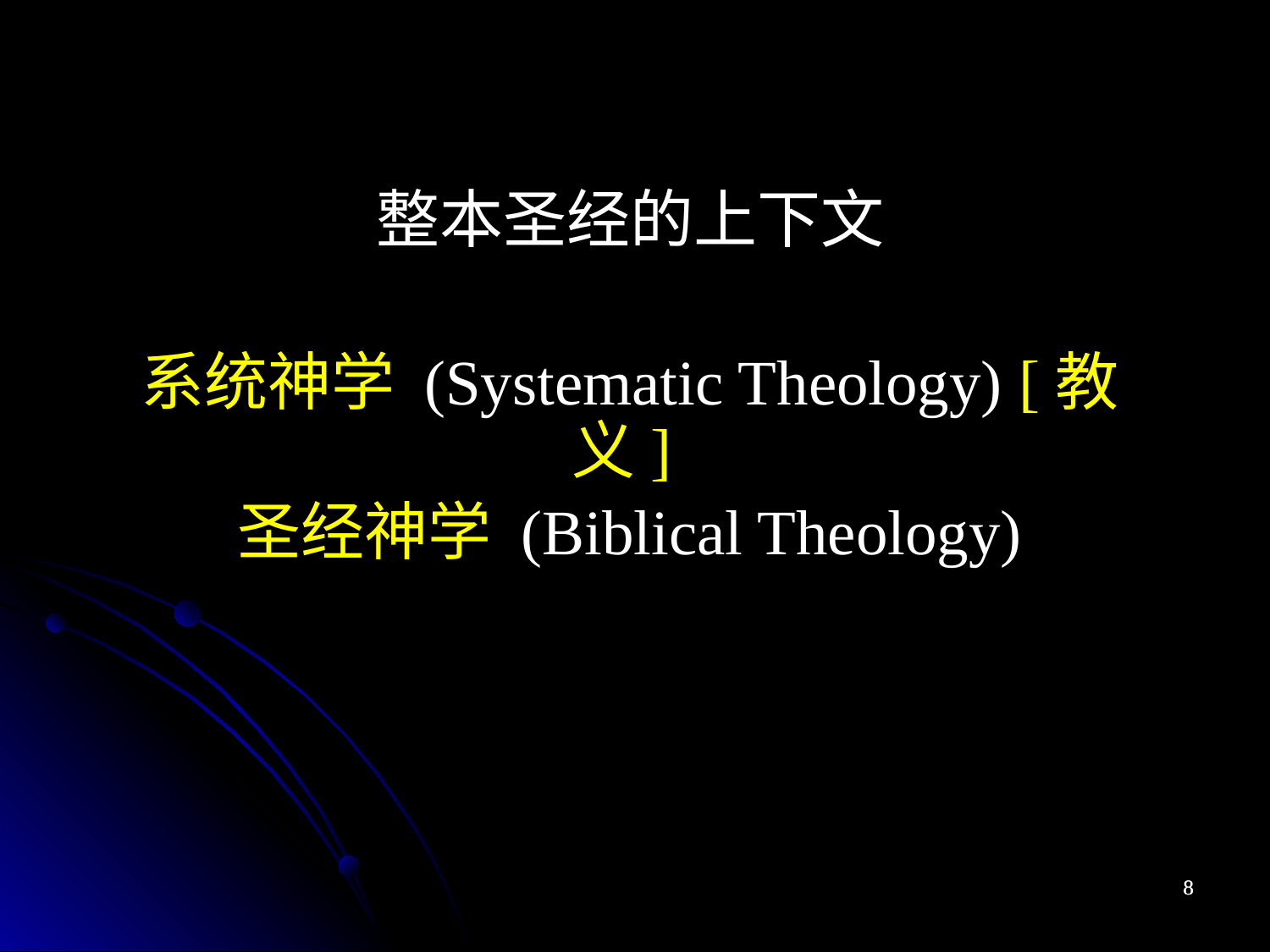

整本圣经的上下文

系统神学 (Systematic Theology) [教义]
圣经神学 (Biblical Theology)
8
8